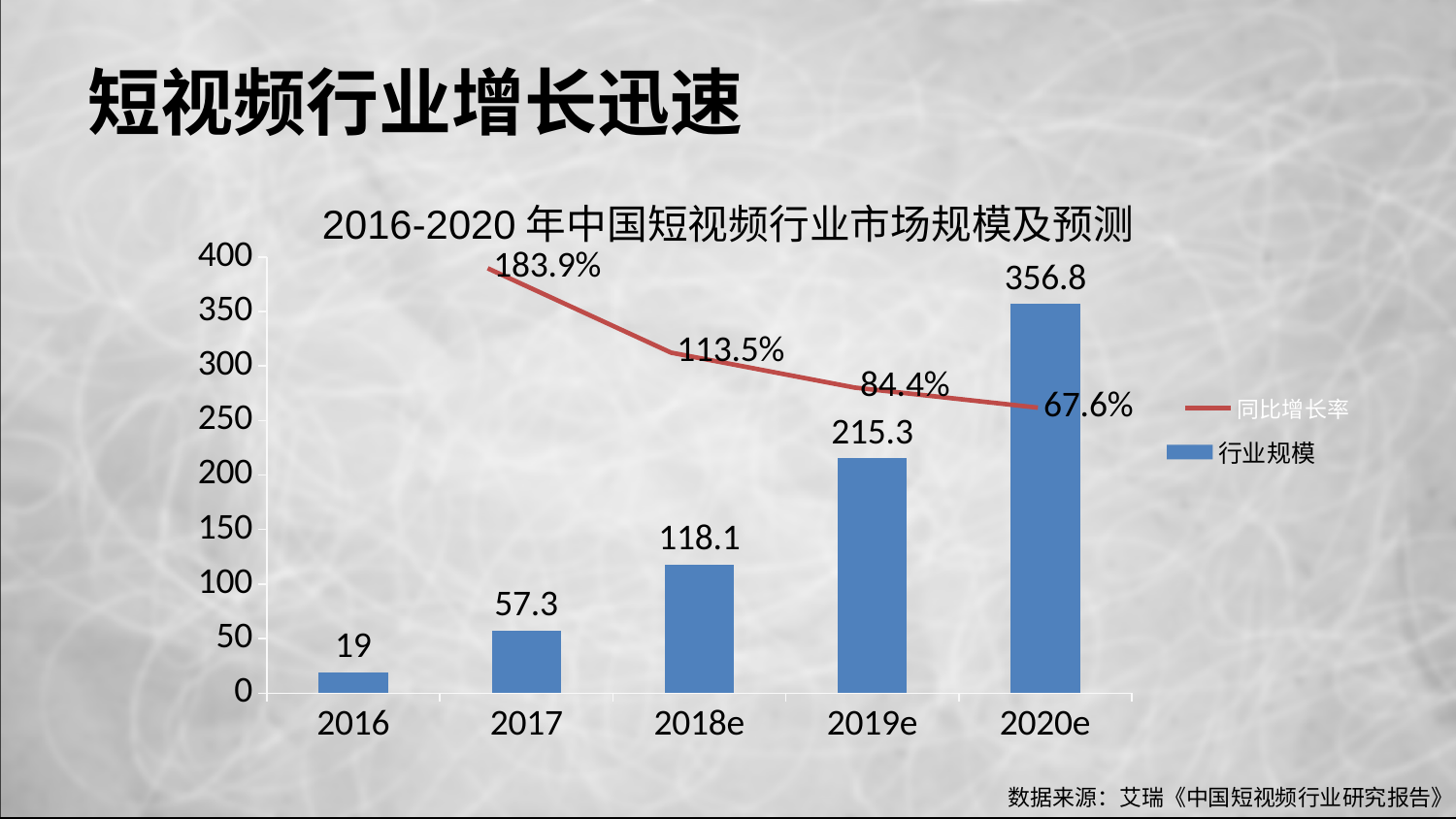

# 短视频行业增长迅速

### Chart

| Category | 同比增长率 |
|---|---|
| 2017 | 1.839 |
| 2018e | 1.135 |
| 2019e | 0.844 |
| 2020e | 0.676 |

[unsupported chart]

2016-2020年中国短视频行业市场规模及预测
数据来源：艾瑞《中国短视频行业研究报告》